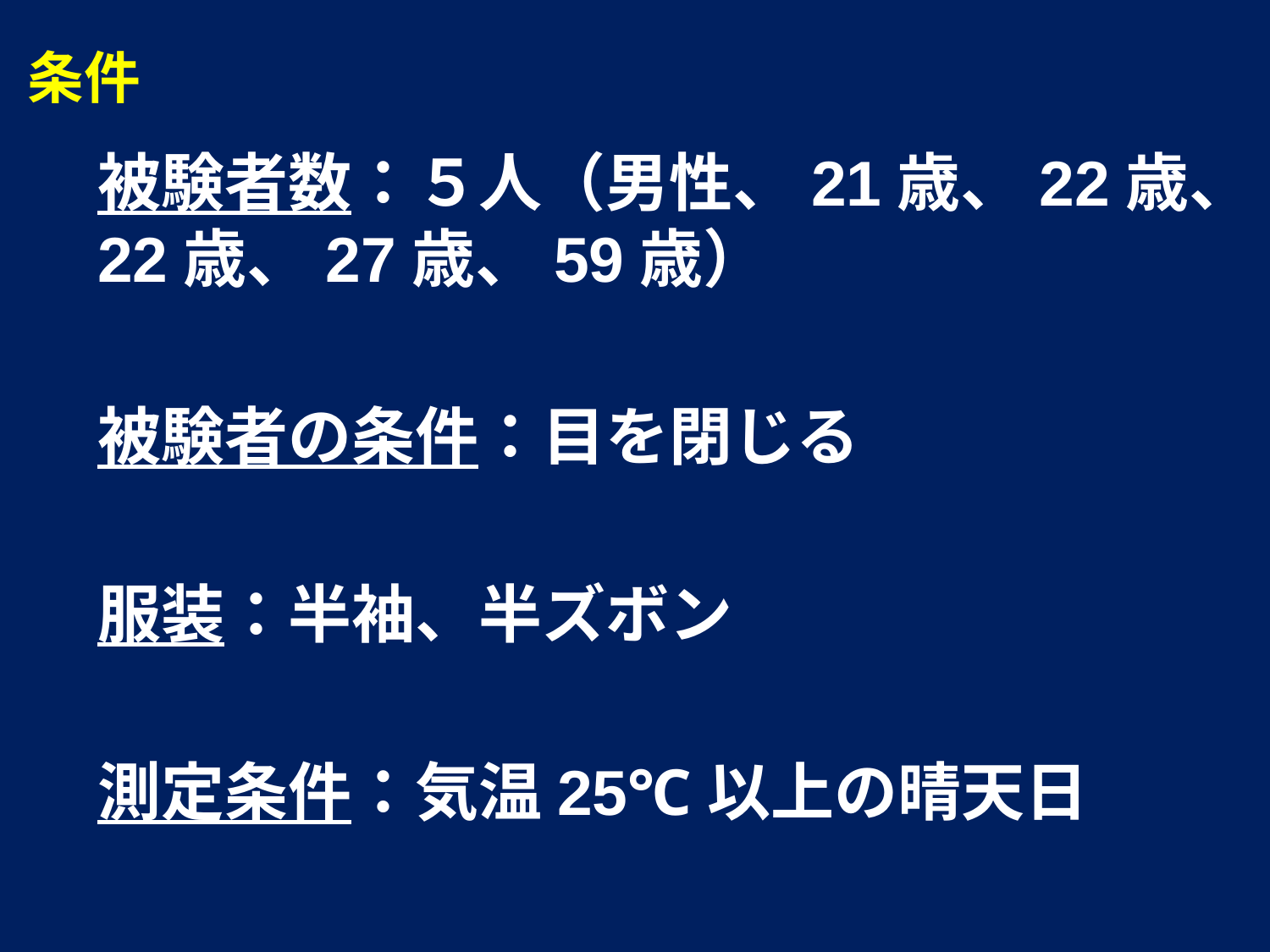

条件
被験者数：５人（男性、21歳、22歳、22歳、27歳、59歳）

被験者の条件：目を閉じる

服装：半袖、半ズボン

測定条件：気温25℃以上の晴天日